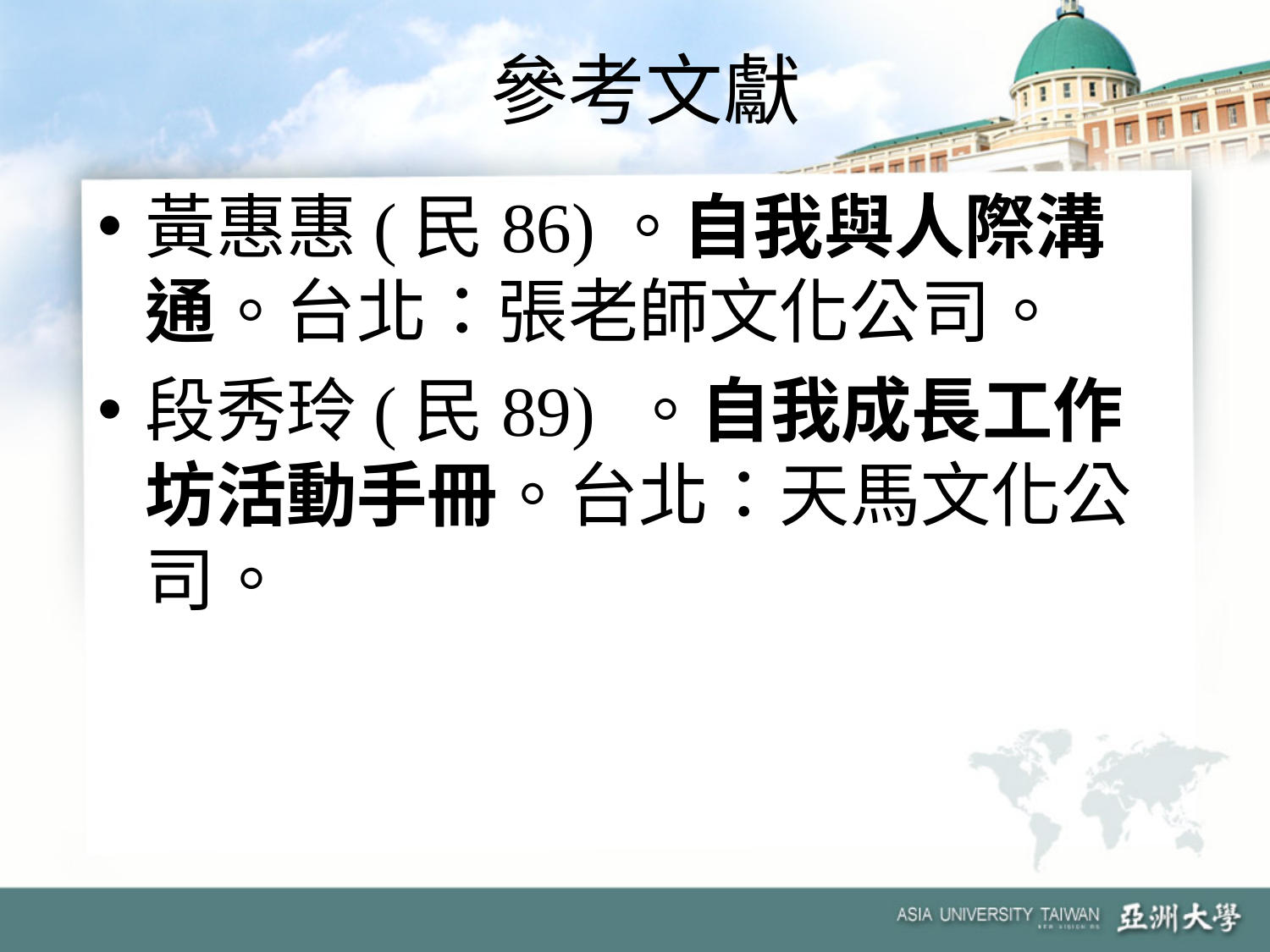

# 參考文獻
黃惠惠(民86)。自我與人際溝通。台北：張老師文化公司。
段秀玲(民89) 。自我成長工作坊活動手冊。台北：天馬文化公司。